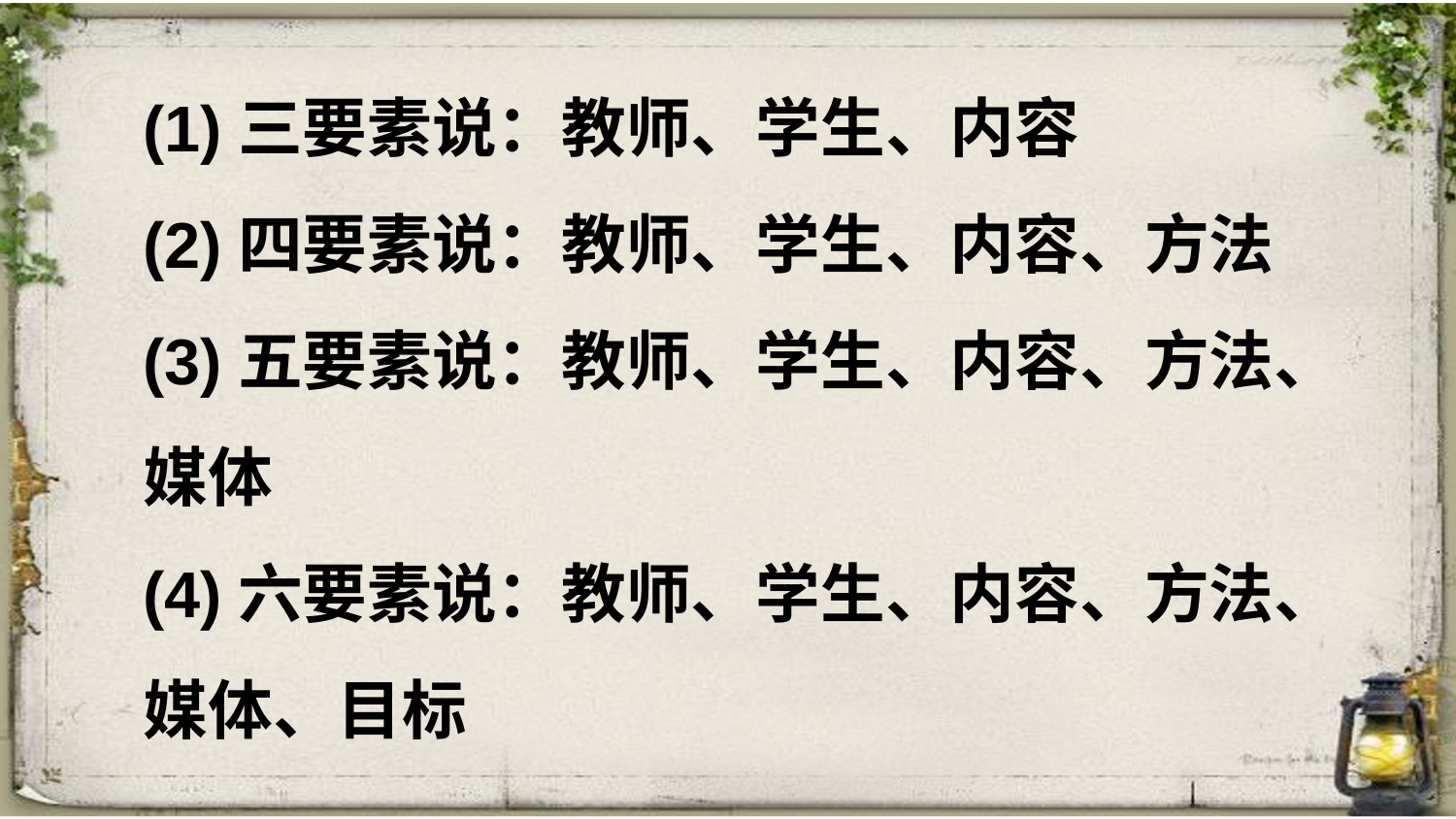

(1)三要素说：教师、学生、内容
(2)四要素说：教师、学生、内容、方法
(3)五要素说：教师、学生、内容、方法、媒体
(4)六要素说：教师、学生、内容、方法、媒体、目标